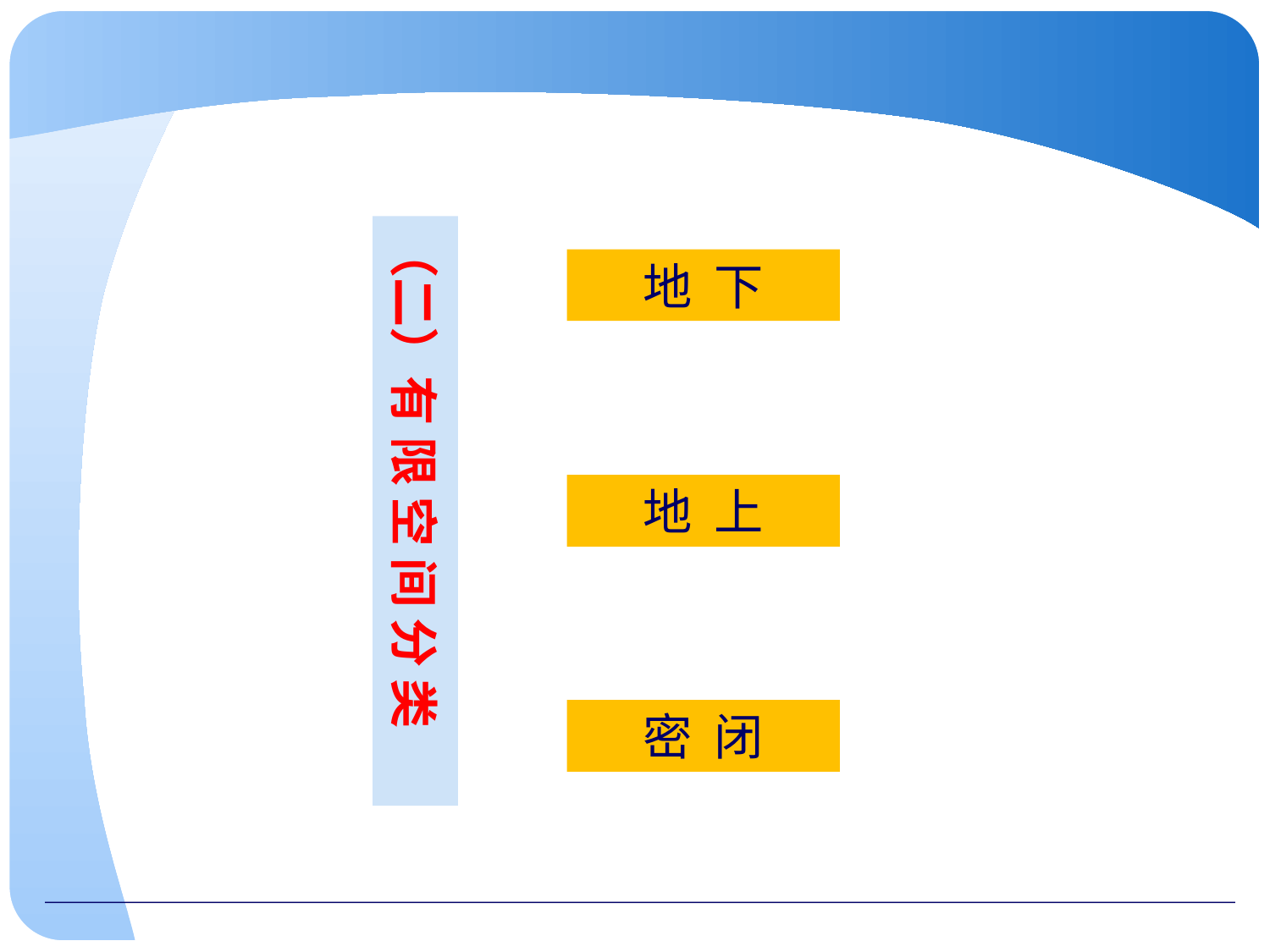

（二）有 限 空 间 分 类
地  下
地  上
密  闭